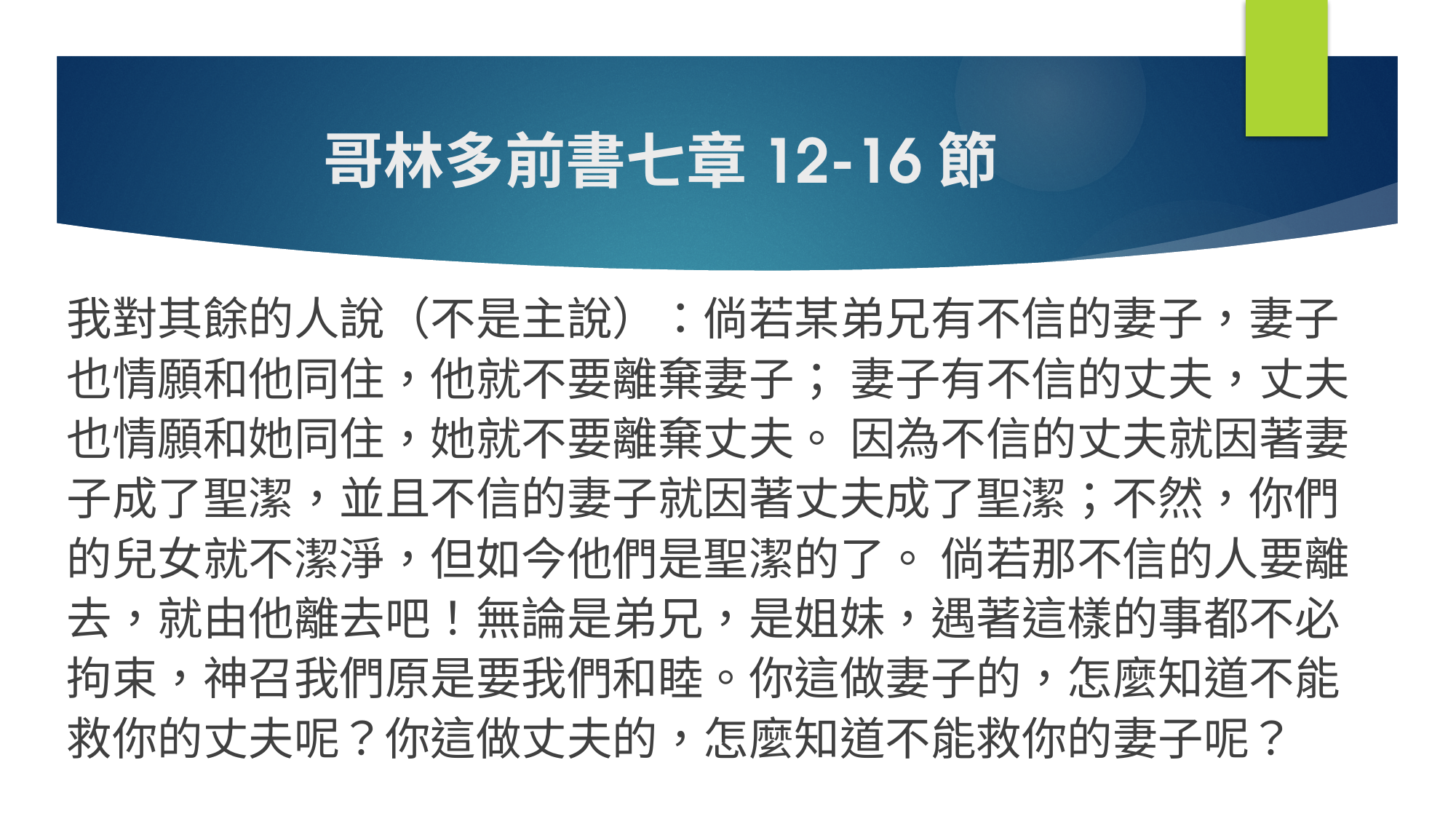

# 哥林多前書七章12-16節
我對其餘的人說（不是主說）：倘若某弟兄有不信的妻子，妻子也情願和他同住，他就不要離棄妻子； 妻子有不信的丈夫，丈夫也情願和她同住，她就不要離棄丈夫。 因為不信的丈夫就因著妻子成了聖潔，並且不信的妻子就因著丈夫成了聖潔；不然，你們的兒女就不潔淨，但如今他們是聖潔的了。 倘若那不信的人要離去，就由他離去吧！無論是弟兄，是姐妹，遇著這樣的事都不必拘束，神召我們原是要我們和睦。你這做妻子的，怎麼知道不能救你的丈夫呢？你這做丈夫的，怎麼知道不能救你的妻子呢？